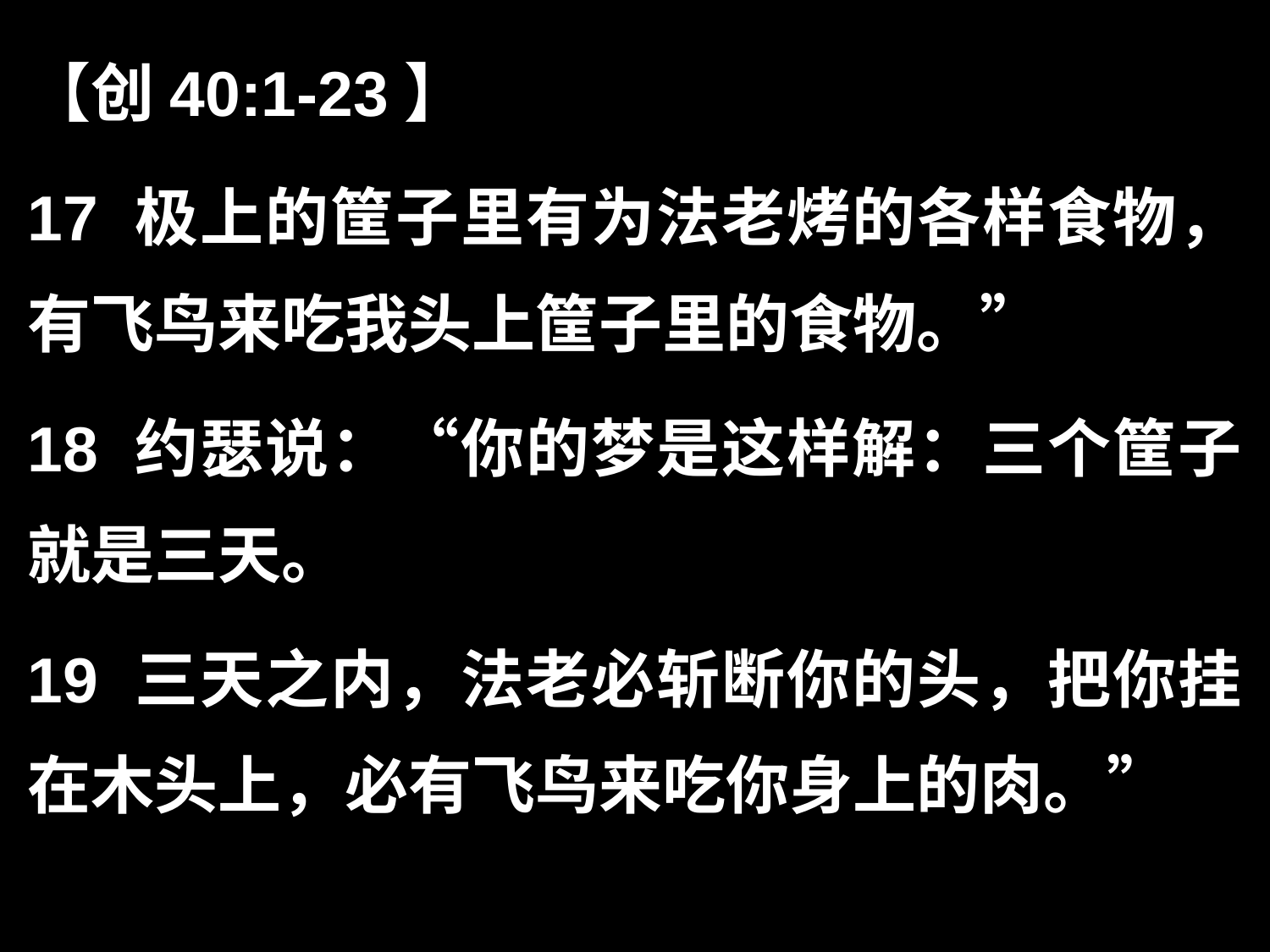

【创40:1-23】
17 极上的筐子里有为法老烤的各样食物，有飞鸟来吃我头上筐子里的食物。”
18 约瑟说：“你的梦是这样解：三个筐子就是三天。
19 三天之内，法老必斩断你的头，把你挂在木头上，必有飞鸟来吃你身上的肉。”